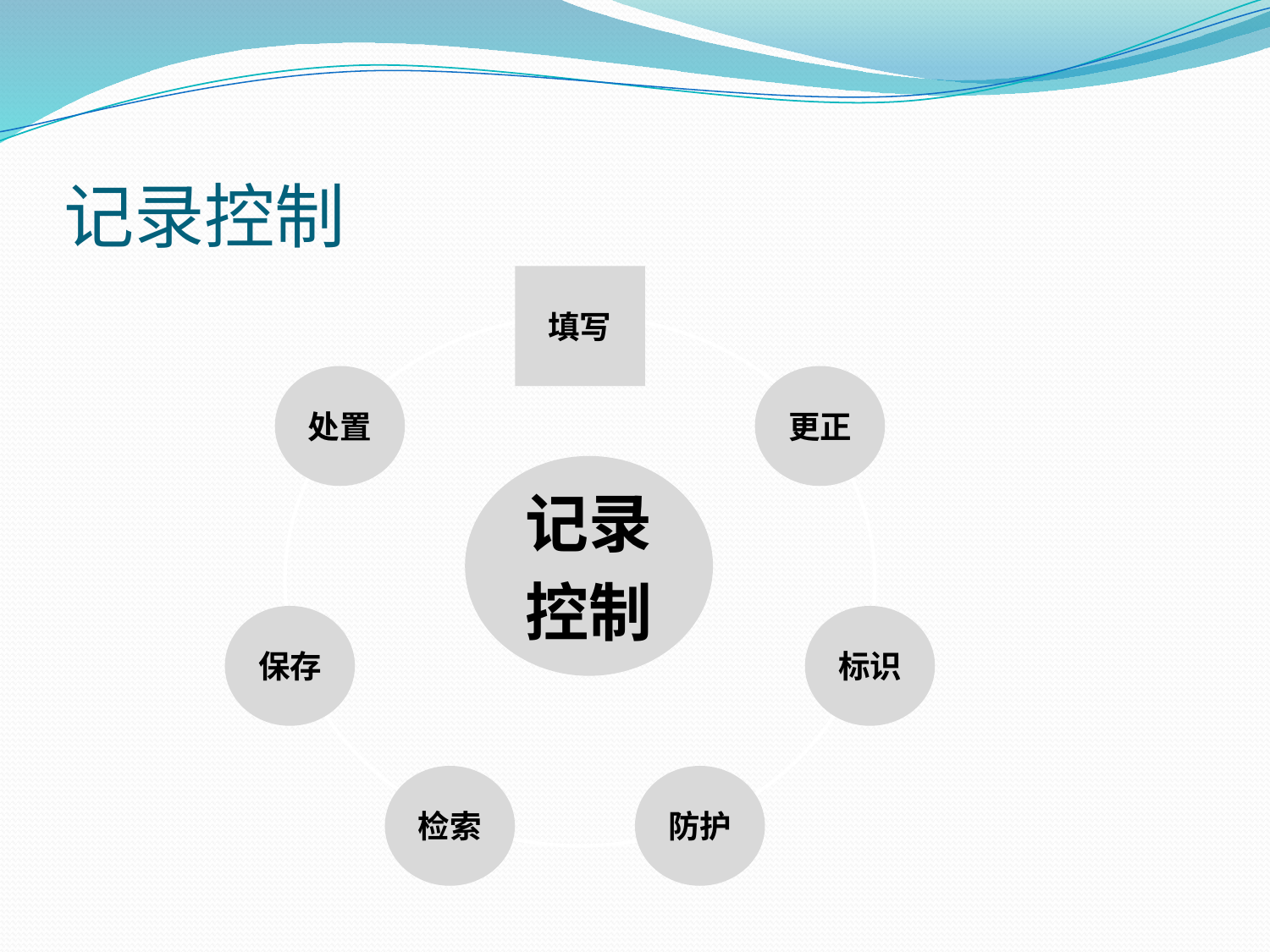

# 记录控制
填写

处置
更正
记录
控制
保存
标识
检索
防护